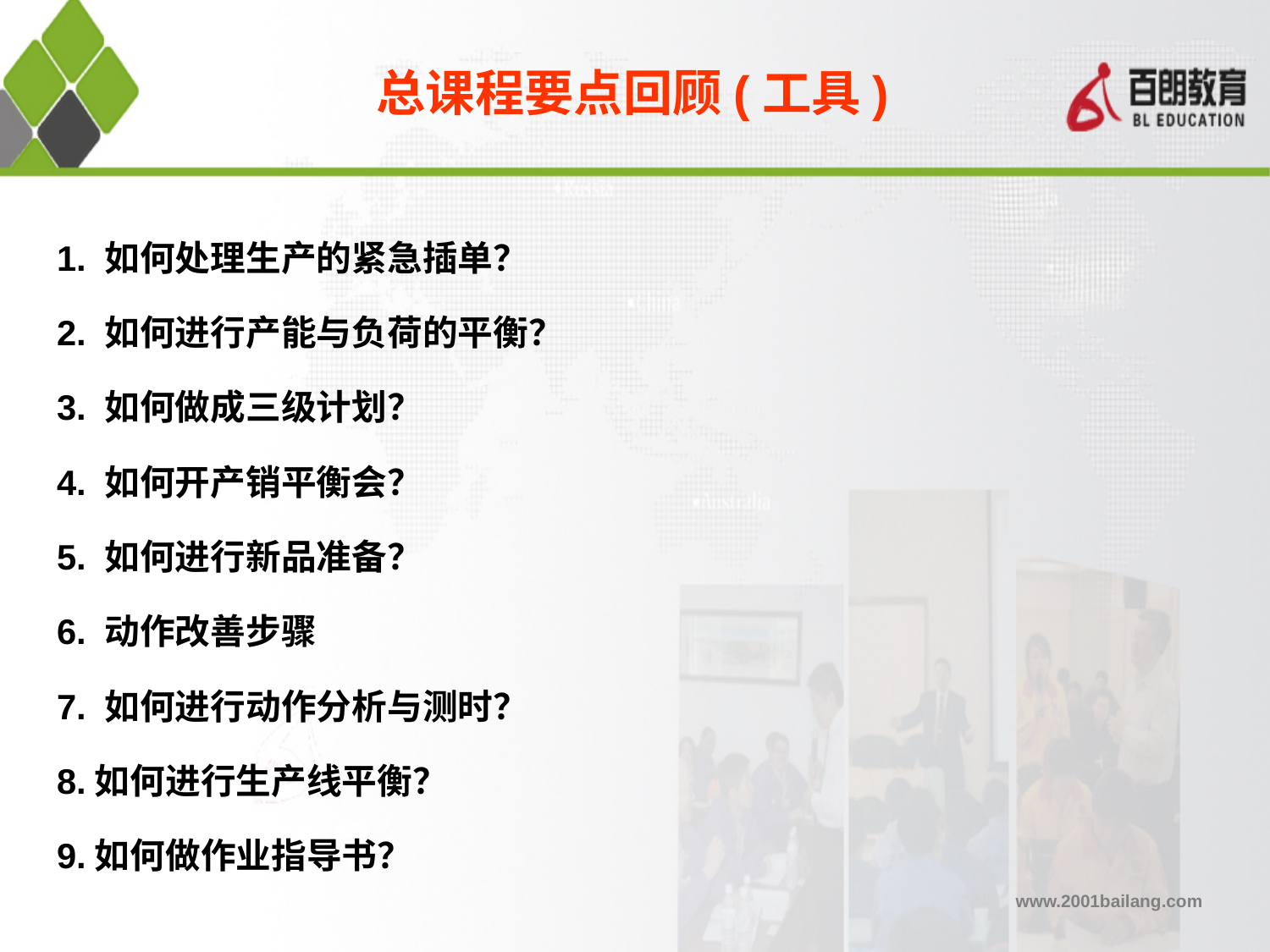

总课程要点回顾(工具)
1. 如何处理生产的紧急插单？
2. 如何进行产能与负荷的平衡？
3. 如何做成三级计划？
4. 如何开产销平衡会？
5. 如何进行新品准备？
6. 动作改善步骤
7. 如何进行动作分析与测时？
8.如何进行生产线平衡？
9.如何做作业指导书？